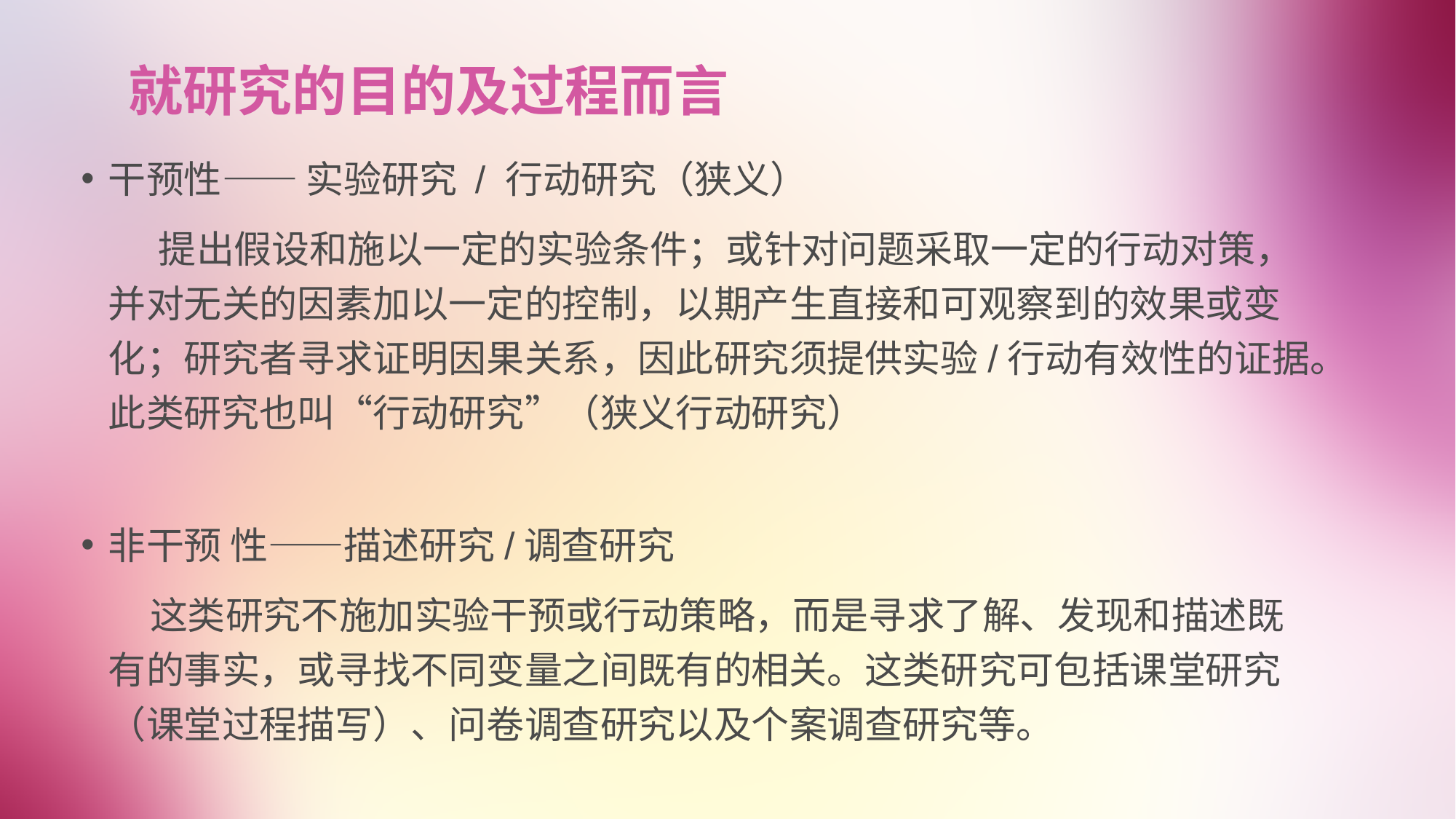

# 就研究的目的及过程而言
干预性—— 实验研究 / 行动研究（狭义）
        提出假设和施以一定的实验条件；或针对问题采取一定的行动对策，并对无关的因素加以一定的控制，以期产生直接和可观察到的效果或变化；研究者寻求证明因果关系，因此研究须提供实验/行动有效性的证据。此类研究也叫“行动研究”（狭义行动研究）

非干预 性——描述研究/调查研究
       这类研究不施加实验干预或行动策略，而是寻求了解、发现和描述既有的事实，或寻找不同变量之间既有的相关。这类研究可包括课堂研究（课堂过程描写）、问卷调查研究以及个案调查研究等。